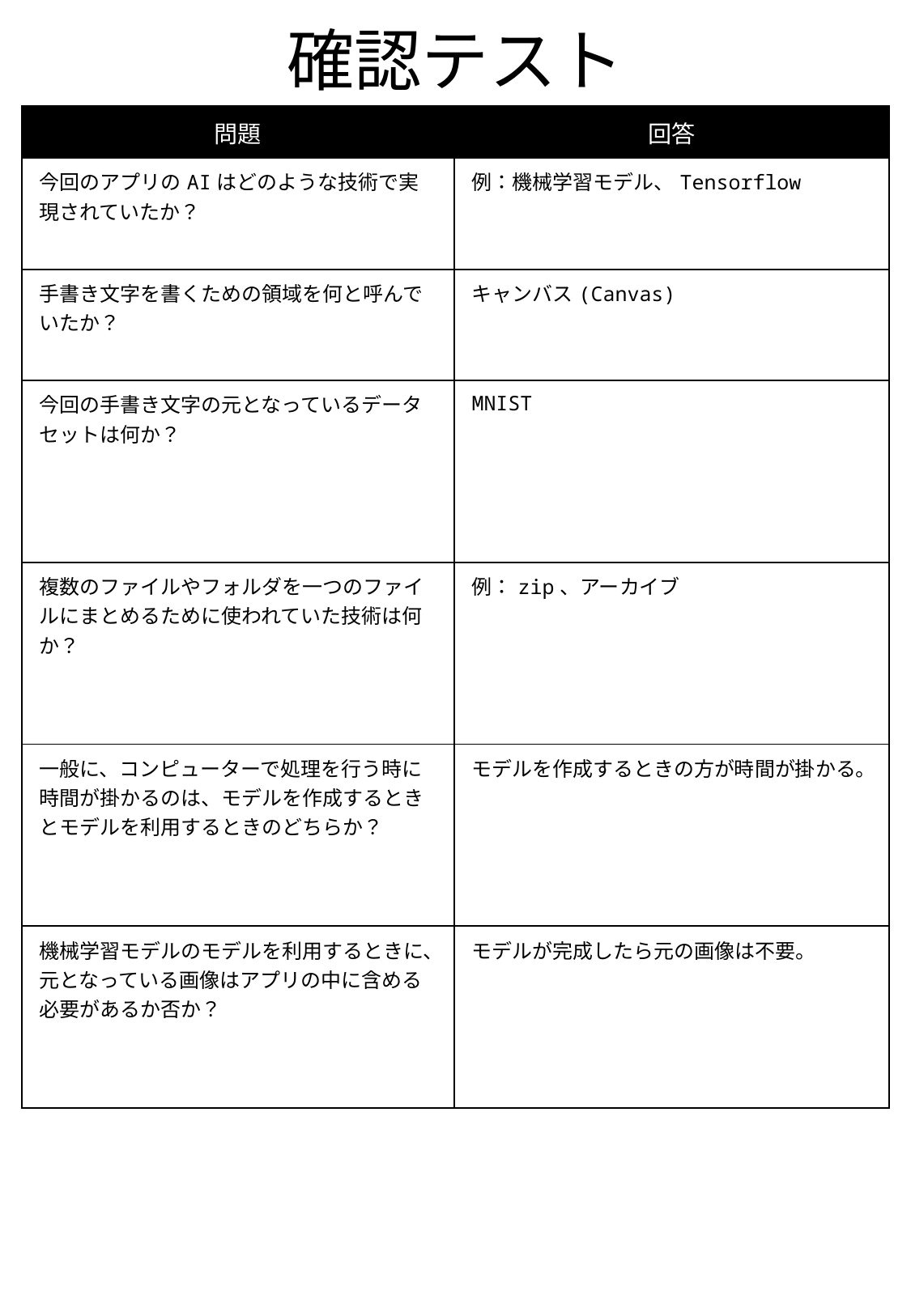

# 確認テスト
| 問題 | 回答 |
| --- | --- |
| 今回のアプリのAIはどのような技術で実現されていたか？ | 例：機械学習モデル、Tensorflow |
| 手書き文字を書くための領域を何と呼んでいたか？ | キャンバス(Canvas) |
| 今回の手書き文字の元となっているデータセットは何か？ | MNIST |
| 複数のファイルやフォルダを一つのファイルにまとめるために使われていた技術は何か？ | 例：zip、アーカイブ |
| 一般に、コンピューターで処理を行う時に時間が掛かるのは、モデルを作成するときとモデルを利用するときのどちらか？ | モデルを作成するときの方が時間が掛かる。 |
| 機械学習モデルのモデルを利用するときに、元となっている画像はアプリの中に含める必要があるか否か？ | モデルが完成したら元の画像は不要。 |